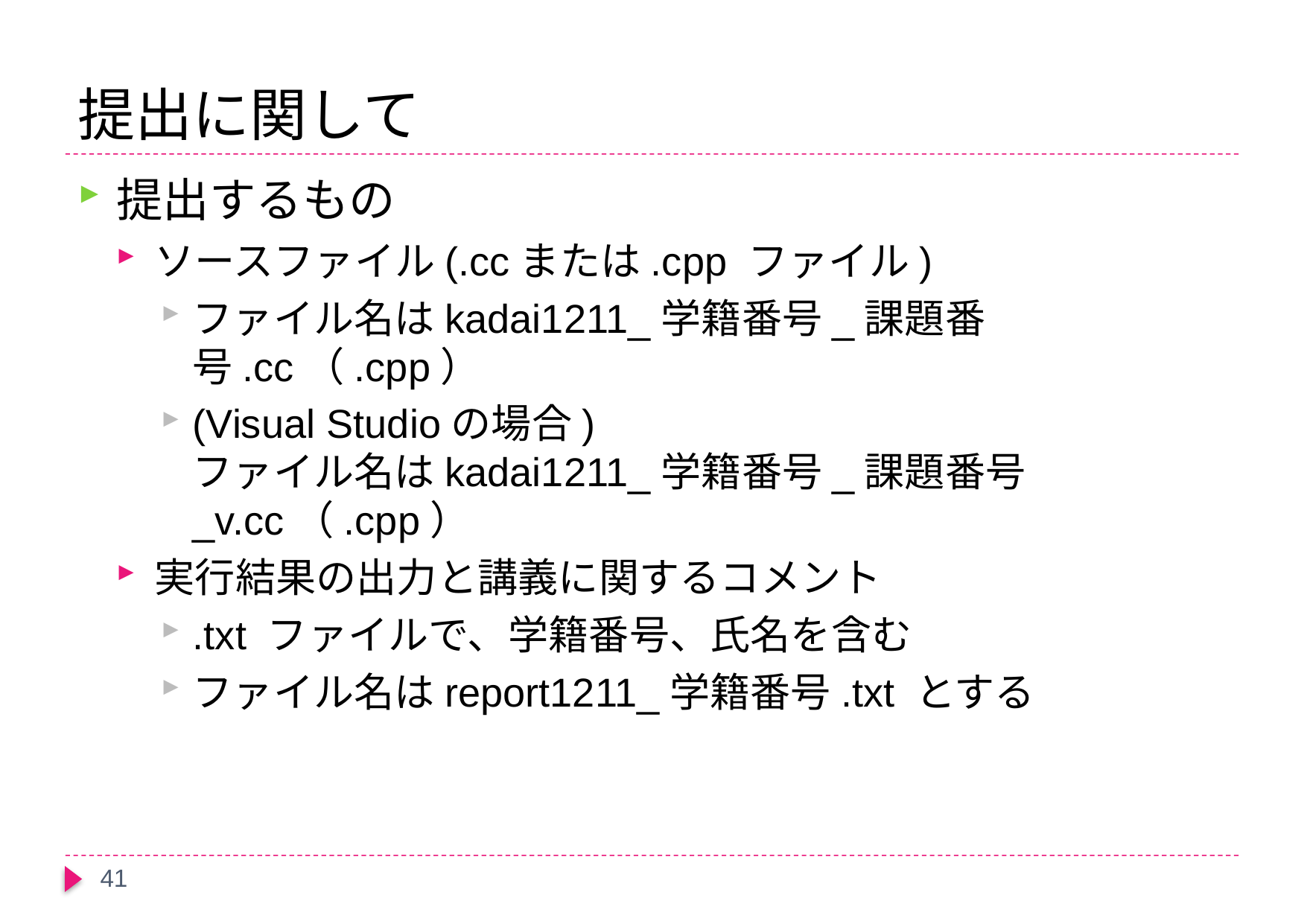

# 提出に関して
提出するもの
ソースファイル(.ccまたは.cpp ファイル)
ファイル名はkadai1211_学籍番号_課題番号.cc（.cpp）
(Visual Studioの場合)
ファイル名はkadai1211_学籍番号_課題番号_v.cc（.cpp）
実行結果の出力と講義に関するコメント
.txt ファイルで、学籍番号、氏名を含む
ファイル名はreport1211_学籍番号.txt とする

41